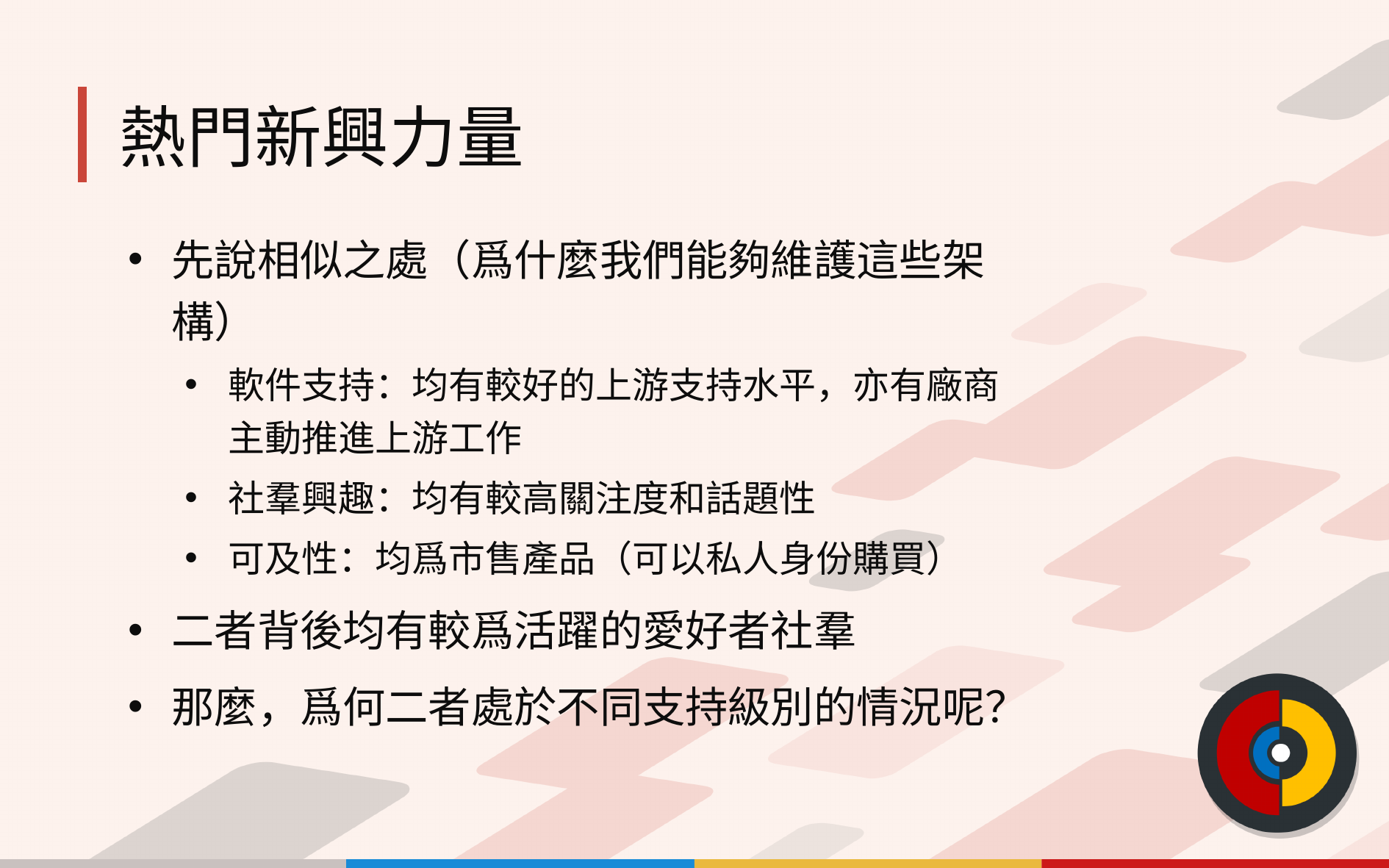

# 熱門新興力量
先說相似之處（爲什麼我們能夠維護這些架構）
軟件支持：均有較好的上游支持水平，亦有廠商
主動推進上游工作
社羣興趣：均有較高關注度和話題性
可及性：均爲市售產品（可以私人身份購買）
二者背後均有較爲活躍的愛好者社羣
那麼，爲何二者處於不同支持級別的情況呢？